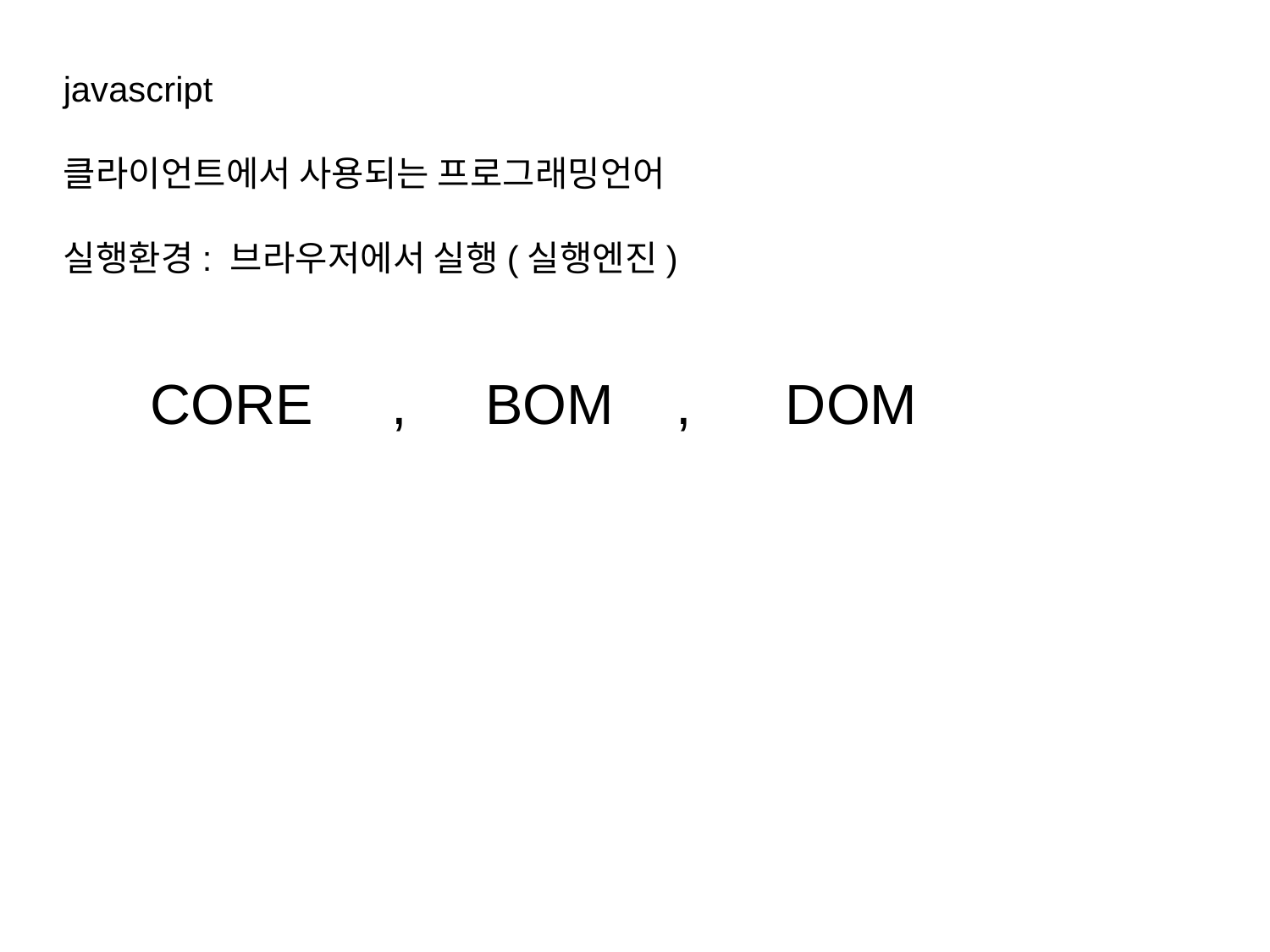

javascript

클라이언트에서 사용되는 프로그래밍언어

실행환경: 브라우저에서 실행(실행엔진)
CORE     ,     BOM    ,      DOM